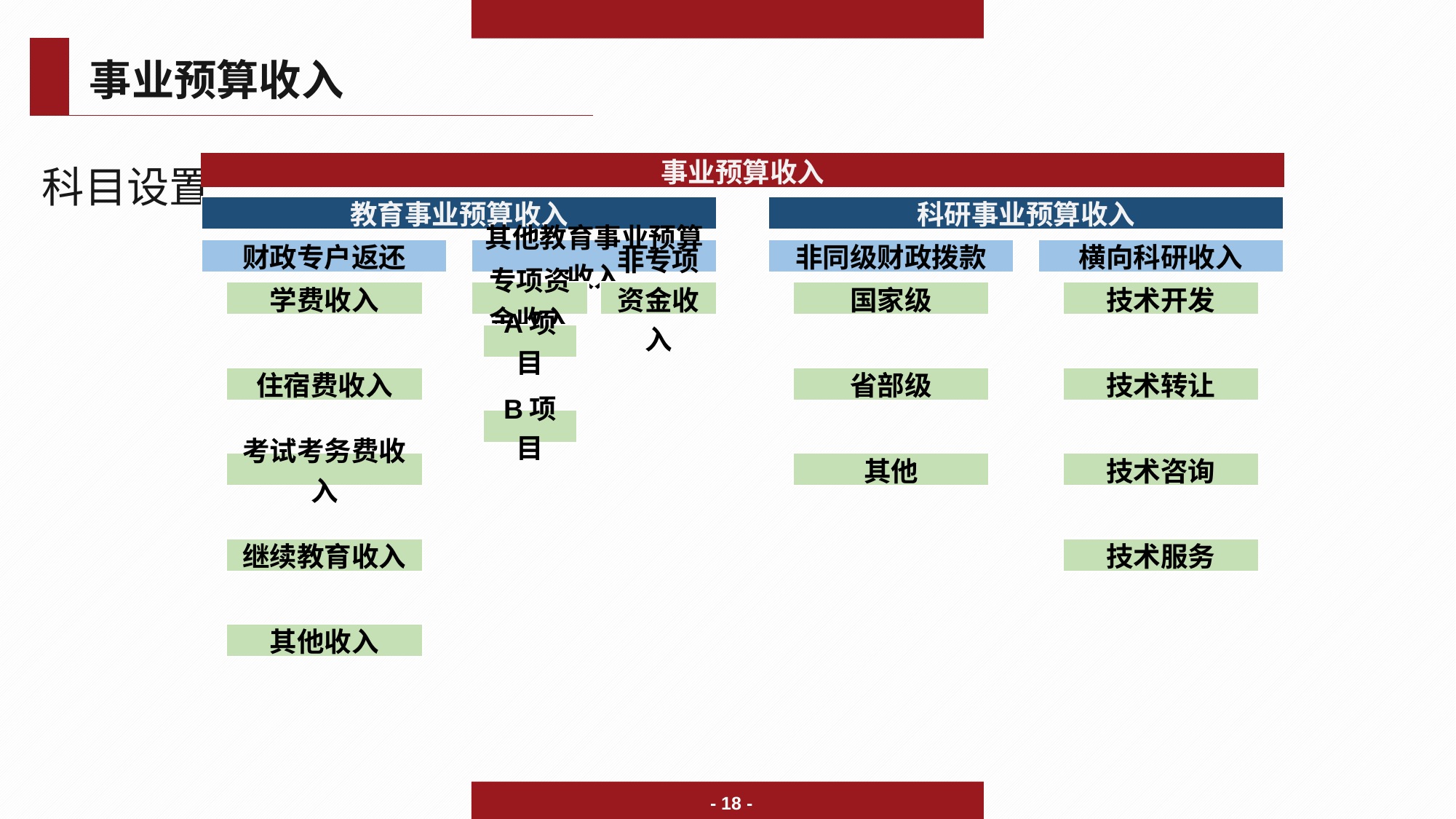

事业预算收入
科目设置
事业预算收入
教育事业预算收入
财政专户返还
学费收入
住宿费收入
继续教育收入
其他收入
科研事业预算收入
非同级财政拨款
国家级
省部级
其他
横向科研收入
技术开发
技术转让
技术咨询
技术服务
B项目

- 18 -